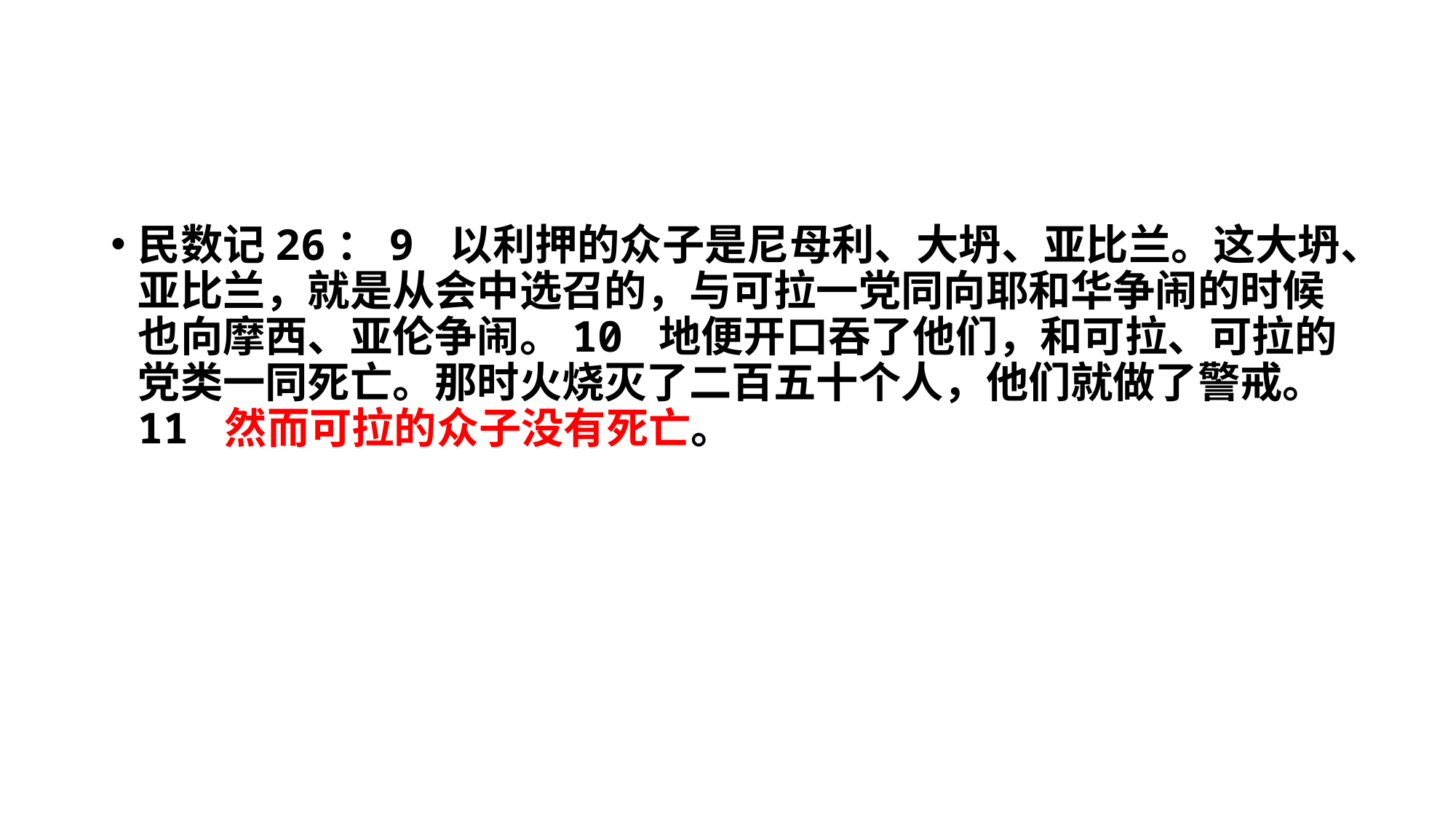

#
民数记26：9 以利押的众子是尼母利、大坍、亚比兰。这大坍、亚比兰，就是从会中选召的，与可拉一党同向耶和华争闹的时候也向摩西、亚伦争闹。10 地便开口吞了他们，和可拉、可拉的党类一同死亡。那时火烧灭了二百五十个人，他们就做了警戒。11 然而可拉的众子没有死亡。